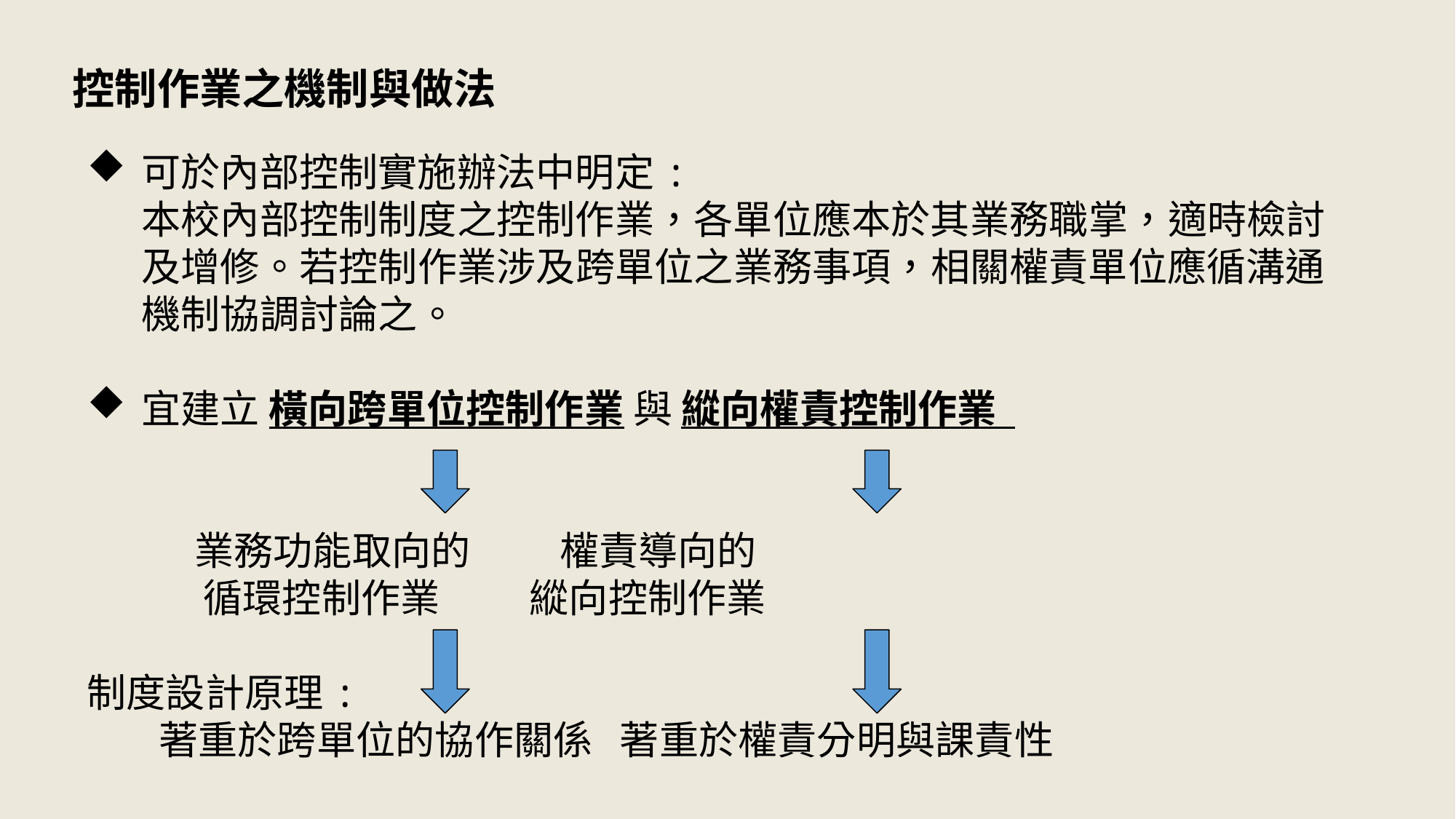

控制作業之機制與做法

可於內部控制實施辦法中明定:
本校內部控制制度之控制作業，各單位應本於其業務職掌，適時檢討及增修。若控制作業涉及跨單位之業務事項，相關權責單位應循溝通機制協調討論之。

宜建立 橫向跨單位控制作業 與 縱向權責控制作業

           業務功能取向的          權責導向的
            循環控制作業          縱向控制作業

制度設計原理:
       著重於跨單位的協作關係   著重於權責分明與課責性